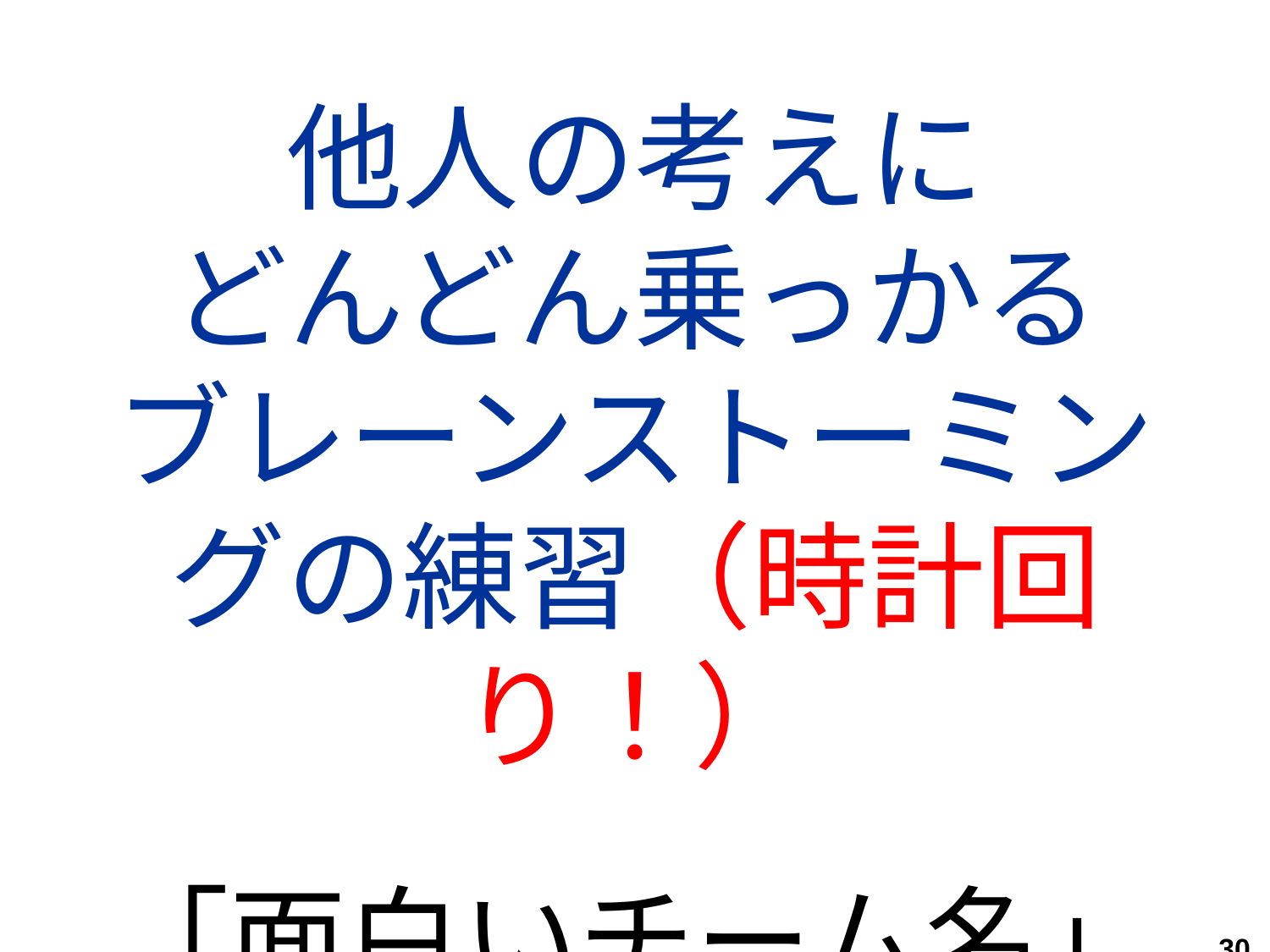

他人の考えに
どんどん乗っかる
ブレーンストーミングの練習（時計回り！）

「面白いチーム名」
30